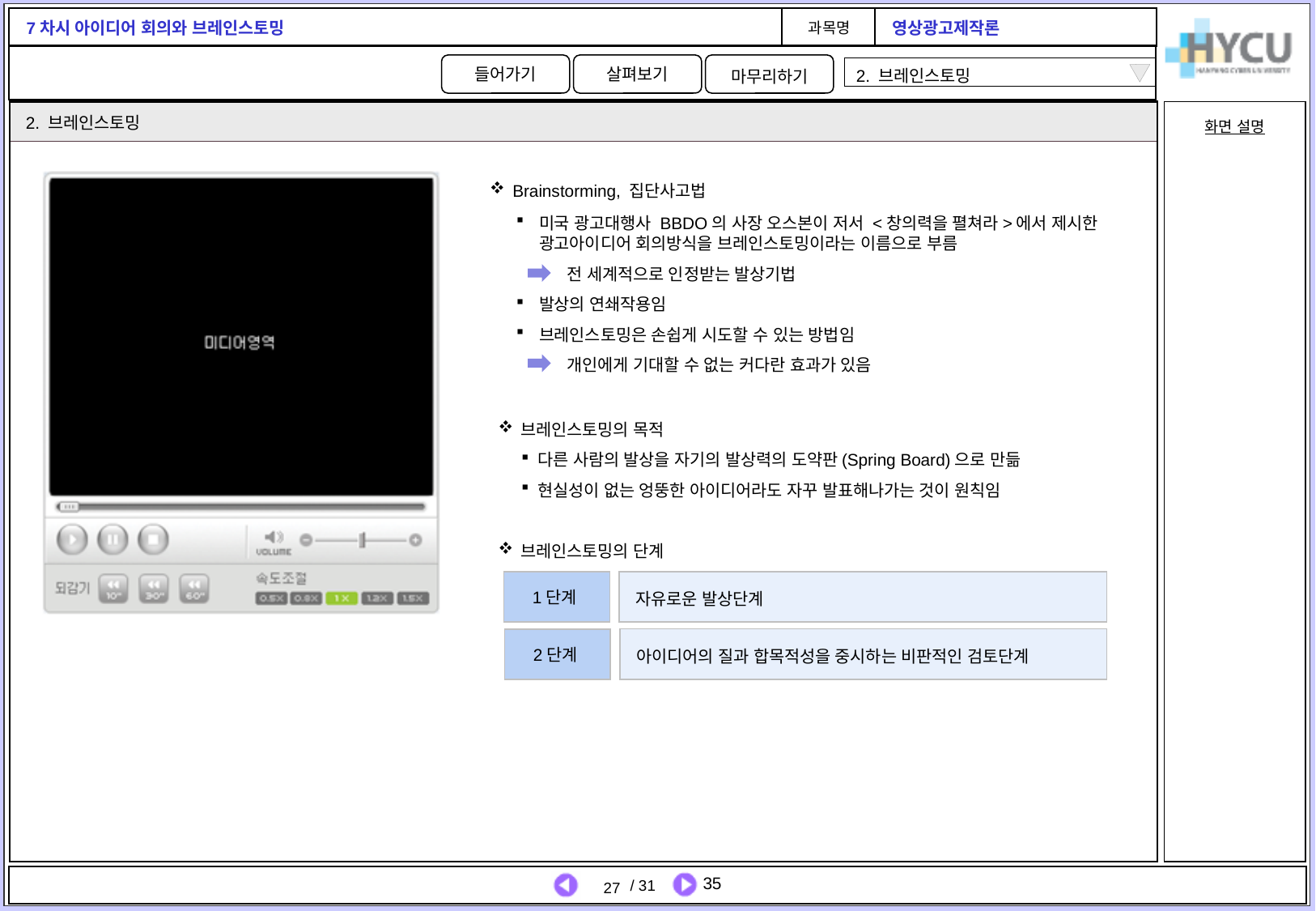

2. 브레인스토밍
2. 브레인스토밍
Brainstorming, 집단사고법
미국 광고대행사 BBDO의 사장 오스본이 저서 <창의력을 펼쳐라>에서 제시한
광고아이디어 회의방식을 브레인스토밍이라는 이름으로 부름
          전 세계적으로 인정받는 발상기법
발상의 연쇄작용임
브레인스토밍은 손쉽게 시도할 수 있는 방법임
          개인에게 기대할 수 없는 커다란 효과가 있음

브레인스토밍의 목적
 다른 사람의 발상을 자기의 발상력의 도약판(Spring Board)으로 만듦
 현실성이 없는 엉뚱한 아이디어라도 자꾸 발표해나가는 것이 원칙임

브레인스토밍의 단계
자유로운 발상단계
1단계
아이디어의 질과 합목적성을 중시하는 비판적인 검토단계
2단계
27